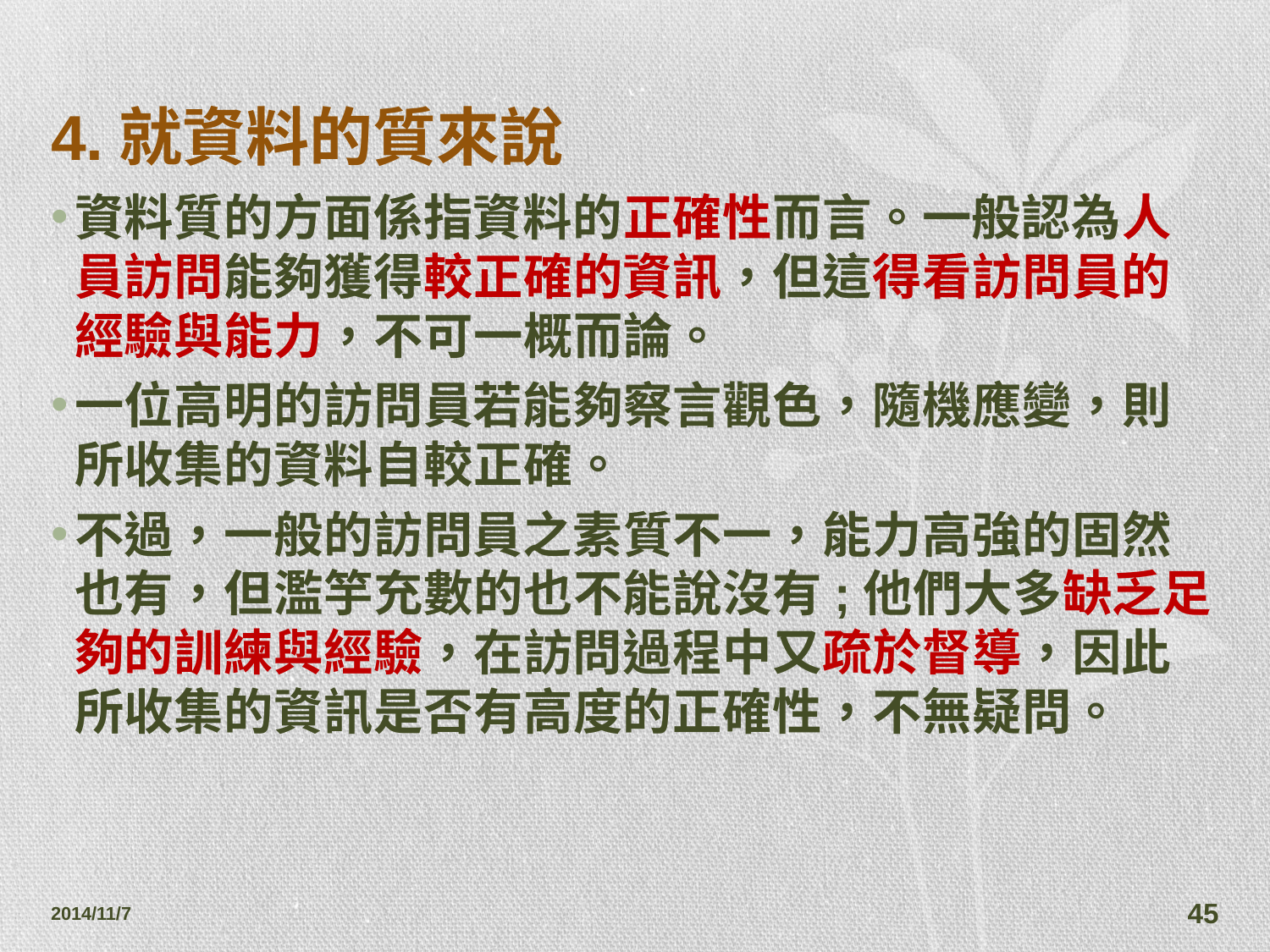

# 4.就資料的質來說
資料質的方面係指資料的正確性而言。一般認為人員訪問能夠獲得較正確的資訊，但這得看訪問員的經驗與能力，不可一概而論。
一位高明的訪問員若能夠察言觀色，隨機應變，則所收集的資料自較正確。
不過，一般的訪問員之素質不一，能力高強的固然也有，但濫竽充數的也不能說沒有;他們大多缺乏足夠的訓練與經驗，在訪問過程中又疏於督導，因此所收集的資訊是否有高度的正確性，不無疑問。
2014/11/7
45